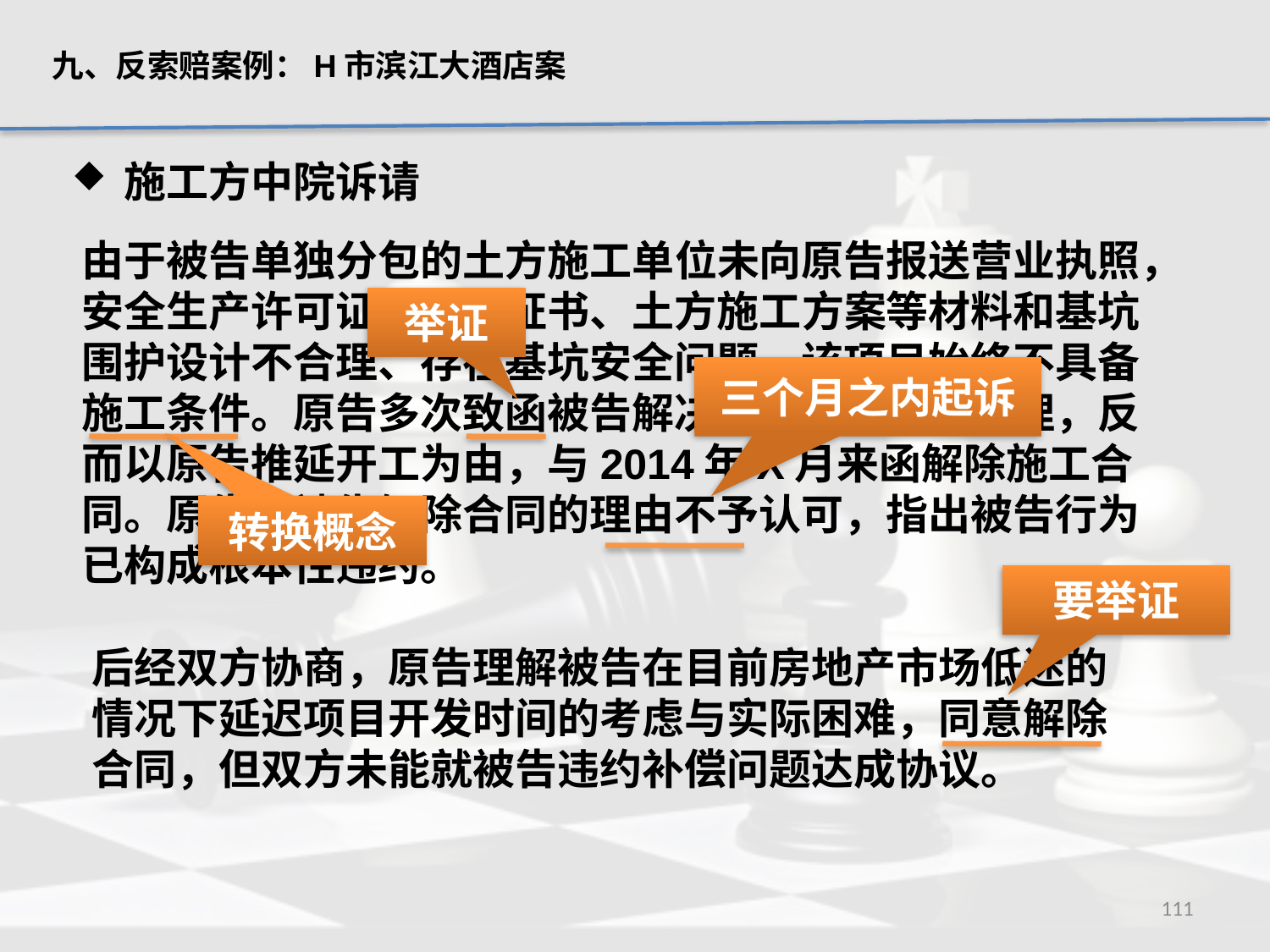

九、反索赔案例：H市滨江大酒店案
 施工方中院诉请
由于被告单独分包的土方施工单位未向原告报送营业执照，安全生产许可证、资质证书、土方施工方案等材料和基坑围护设计不合理、存在基坑安全问题，该项目始终不具备施工条件。原告多次致函被告解决，但被告置之不理，反而以原告推延开工为由，与2014年X月来函解除施工合同。原告对被告解除合同的理由不予认可，指出被告行为已构成根本性违约。
举证
三个月之内起诉
转换概念
要举证
后经双方协商，原告理解被告在目前房地产市场低迷的情况下延迟项目开发时间的考虑与实际困难，同意解除合同，但双方未能就被告违约补偿问题达成协议。
111